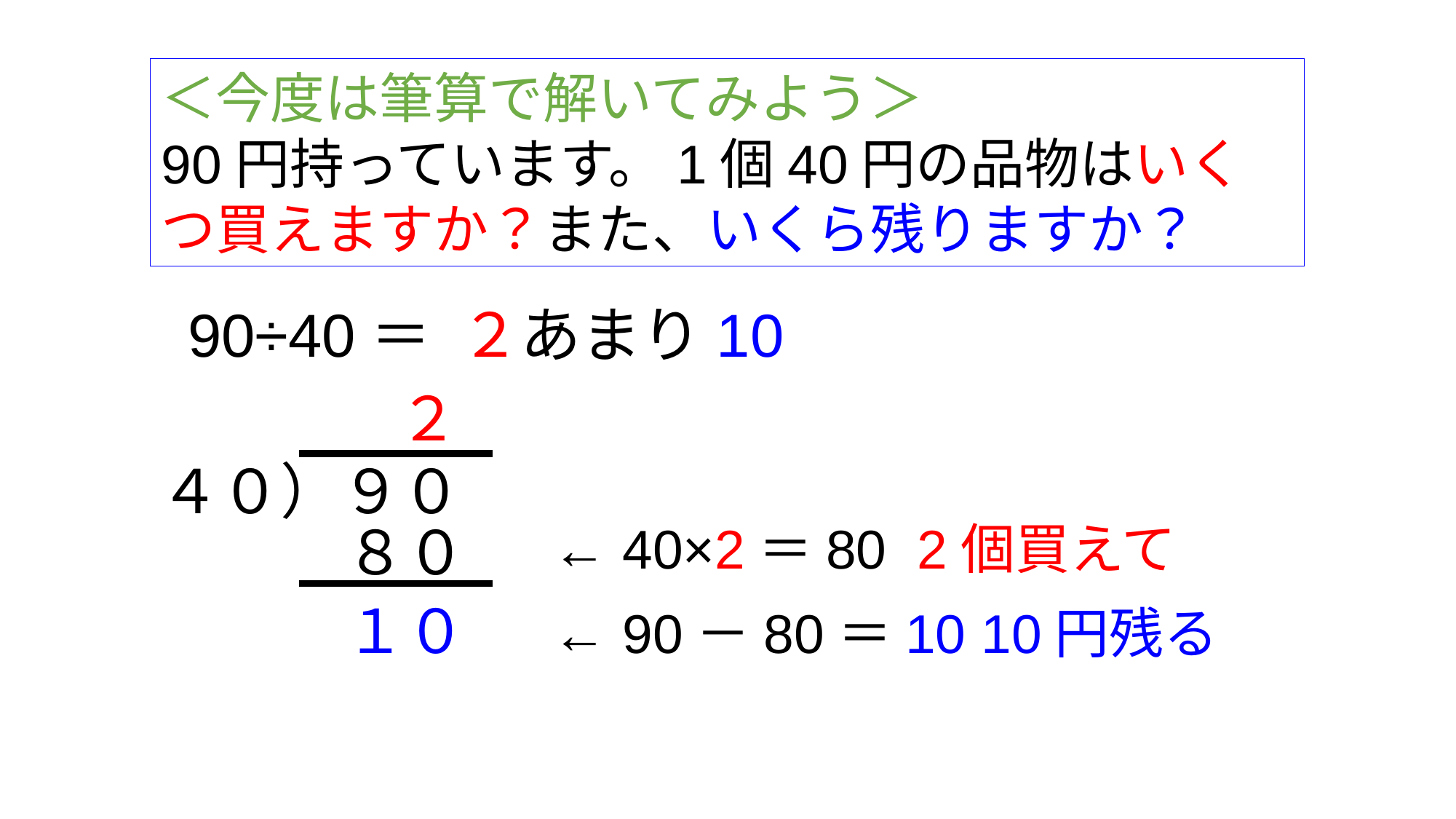

＜今度は筆算で解いてみよう＞
90円持っています。1個40円の品物はいくつ買えますか？また、いくら残りますか？
２あまり10
90÷40＝
２
４０）９０
８０
← 40×2＝80  2個買えて
１０
← 90－80＝10 10円残る